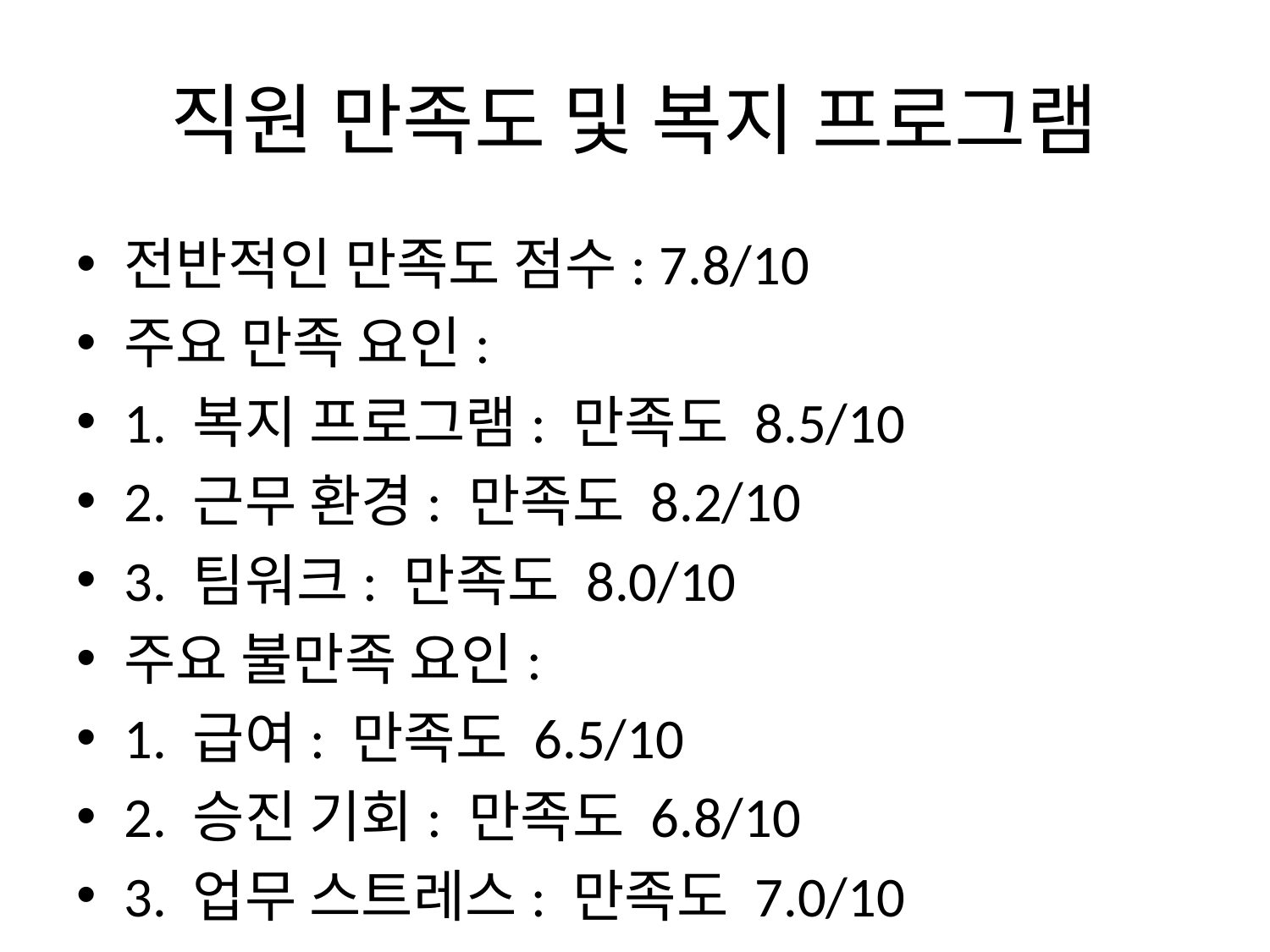

# 직원 만족도 및 복지 프로그램
전반적인 만족도 점수: 7.8/10
주요 만족 요인:
1. 복지 프로그램: 만족도 8.5/10
2. 근무 환경: 만족도 8.2/10
3. 팀워크: 만족도 8.0/10
주요 불만족 요인:
1. 급여: 만족도 6.5/10
2. 승진 기회: 만족도 6.8/10
3. 업무 스트레스: 만족도 7.0/10